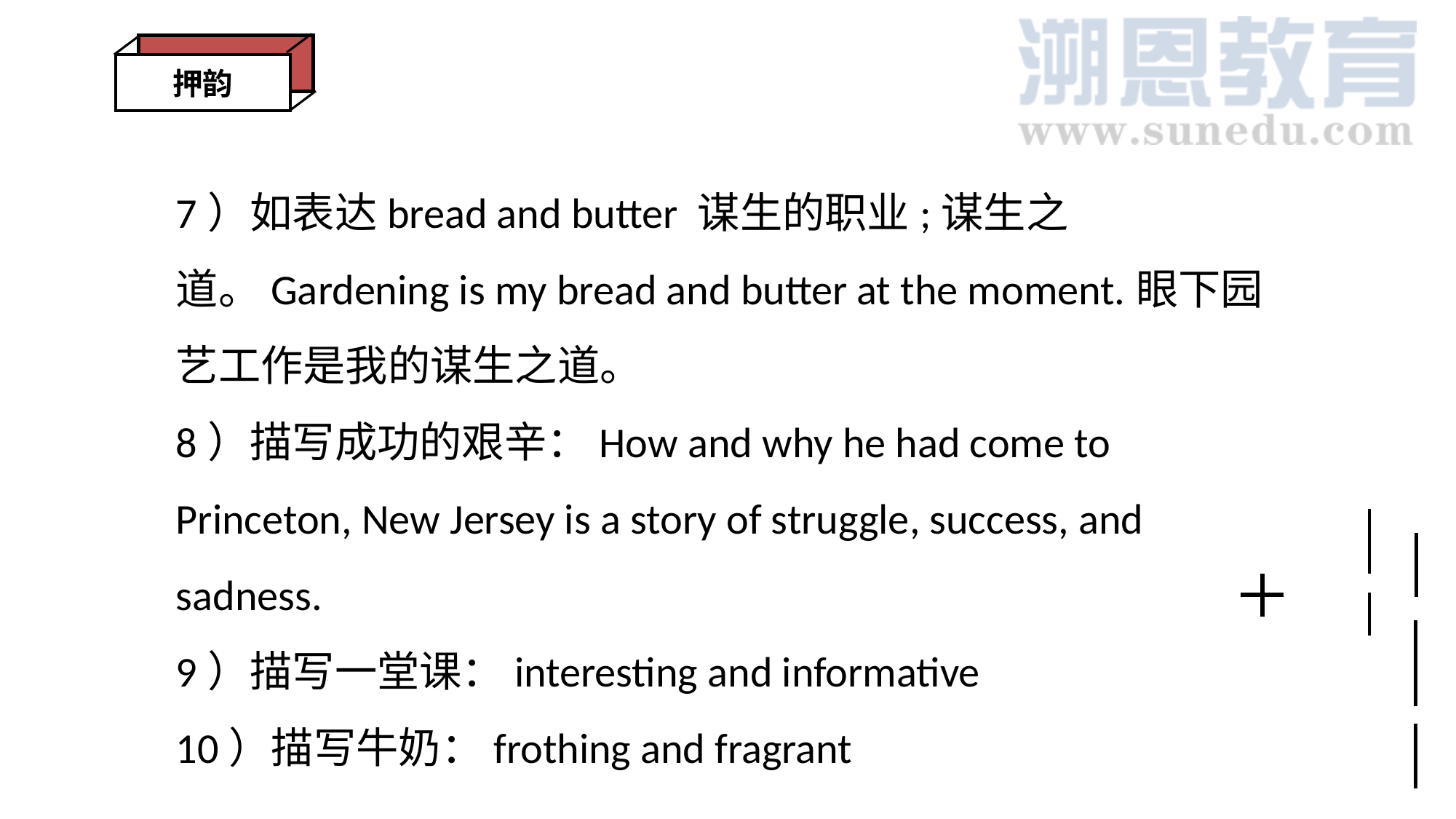

押韵
7）如表达bread and butter 谋生的职业;谋生之道。Gardening is my bread and butter at the moment.眼下园艺工作是我的谋生之道。
8）描写成功的艰辛：How and why he had come to Princeton, New Jersey is a story of struggle, success, and sadness.
9）描写一堂课：interesting and informative
10）描写牛奶：frothing and fragrant